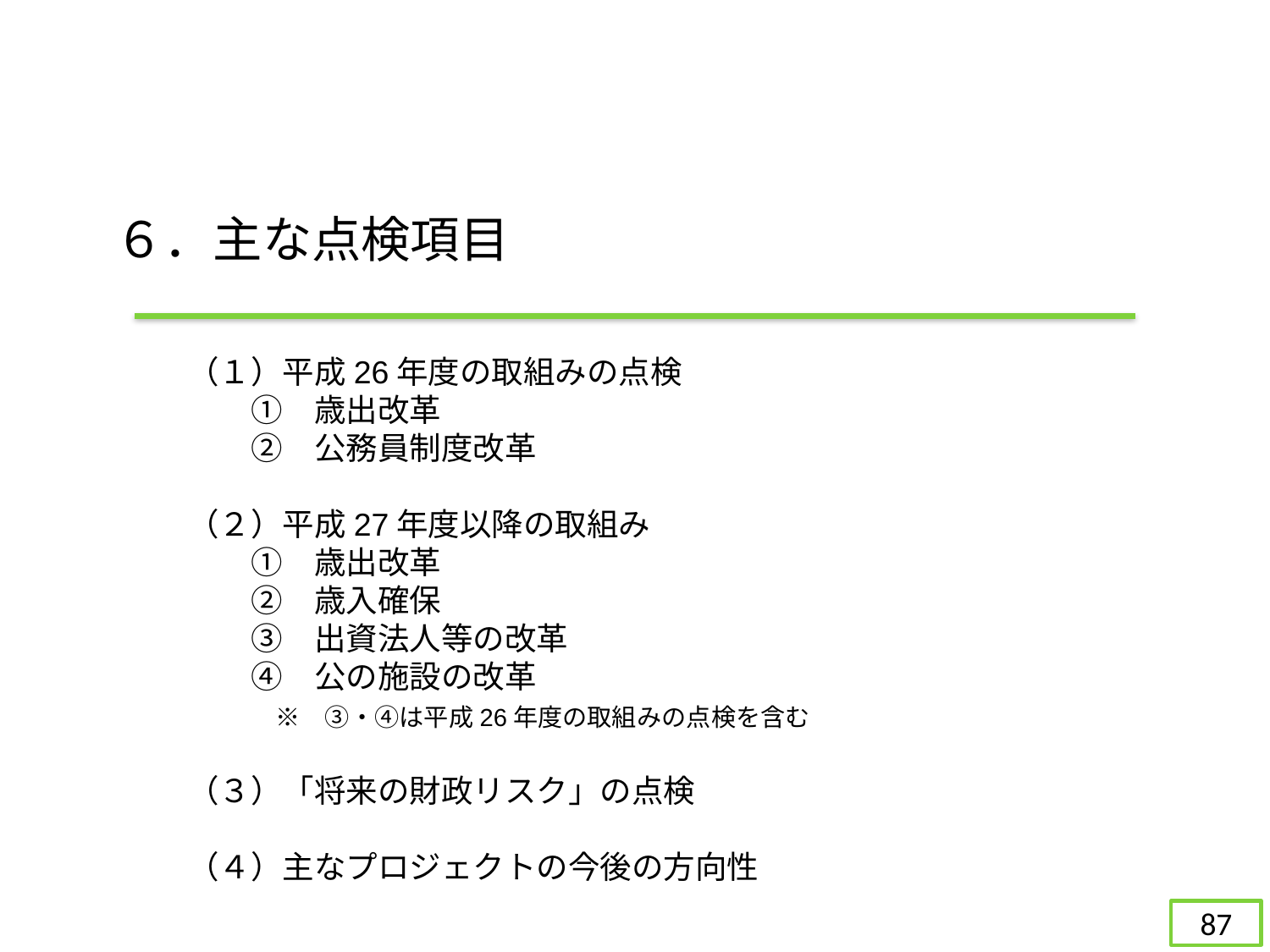

６．主な点検項目
（１）平成26年度の取組みの点検
　　①　歳出改革
　　②　公務員制度改革

（２）平成27年度以降の取組み
　　①　歳出改革
　　②　歳入確保
　　③　出資法人等の改革
　　④　公の施設の改革
　　　※　③・④は平成26年度の取組みの点検を含む

（３）「将来の財政リスク」の点検

（４）主なプロジェクトの今後の方向性
87